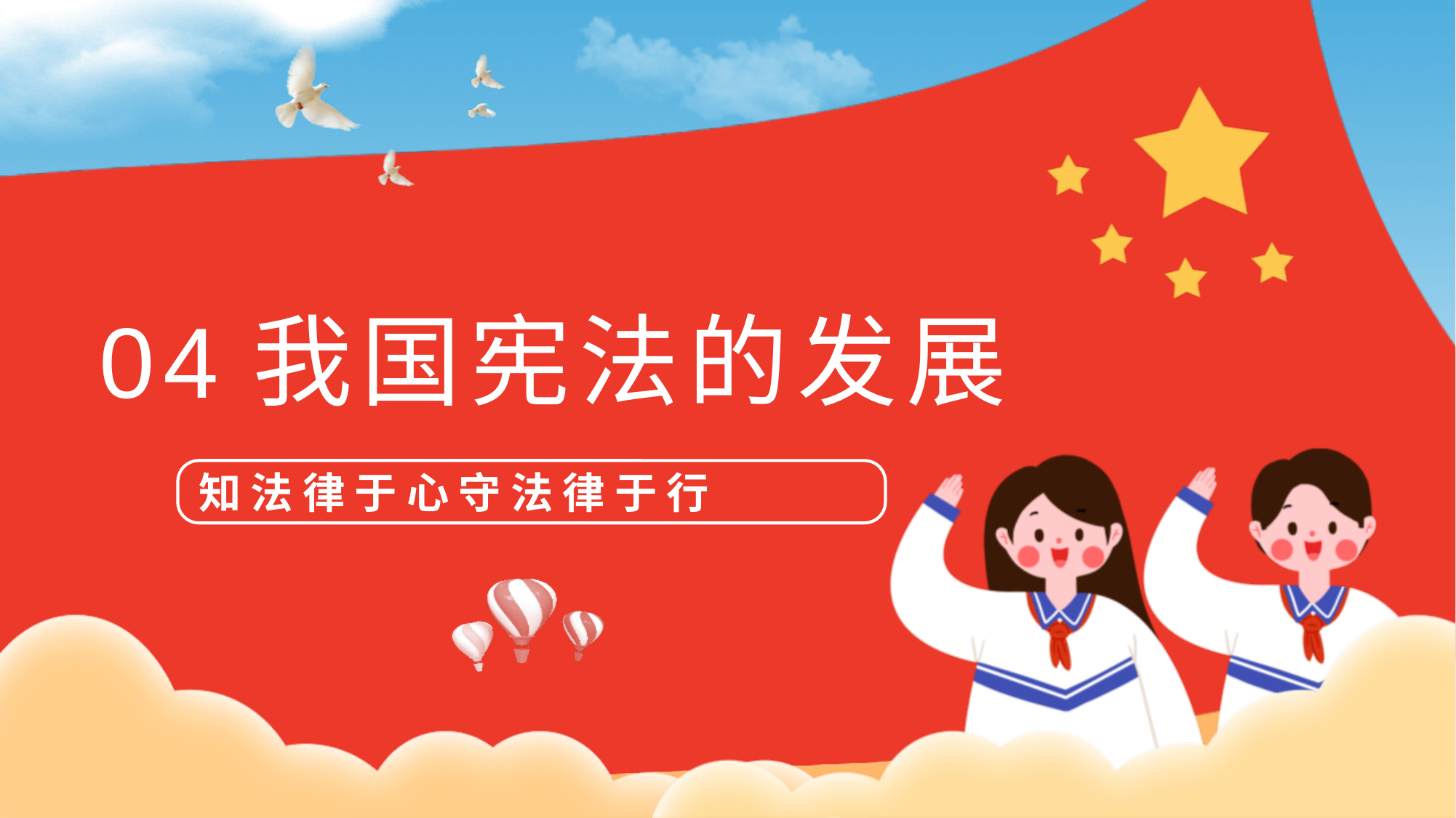

04我国宪法的发展

知 法 律 于 心 守 法 律 于 行